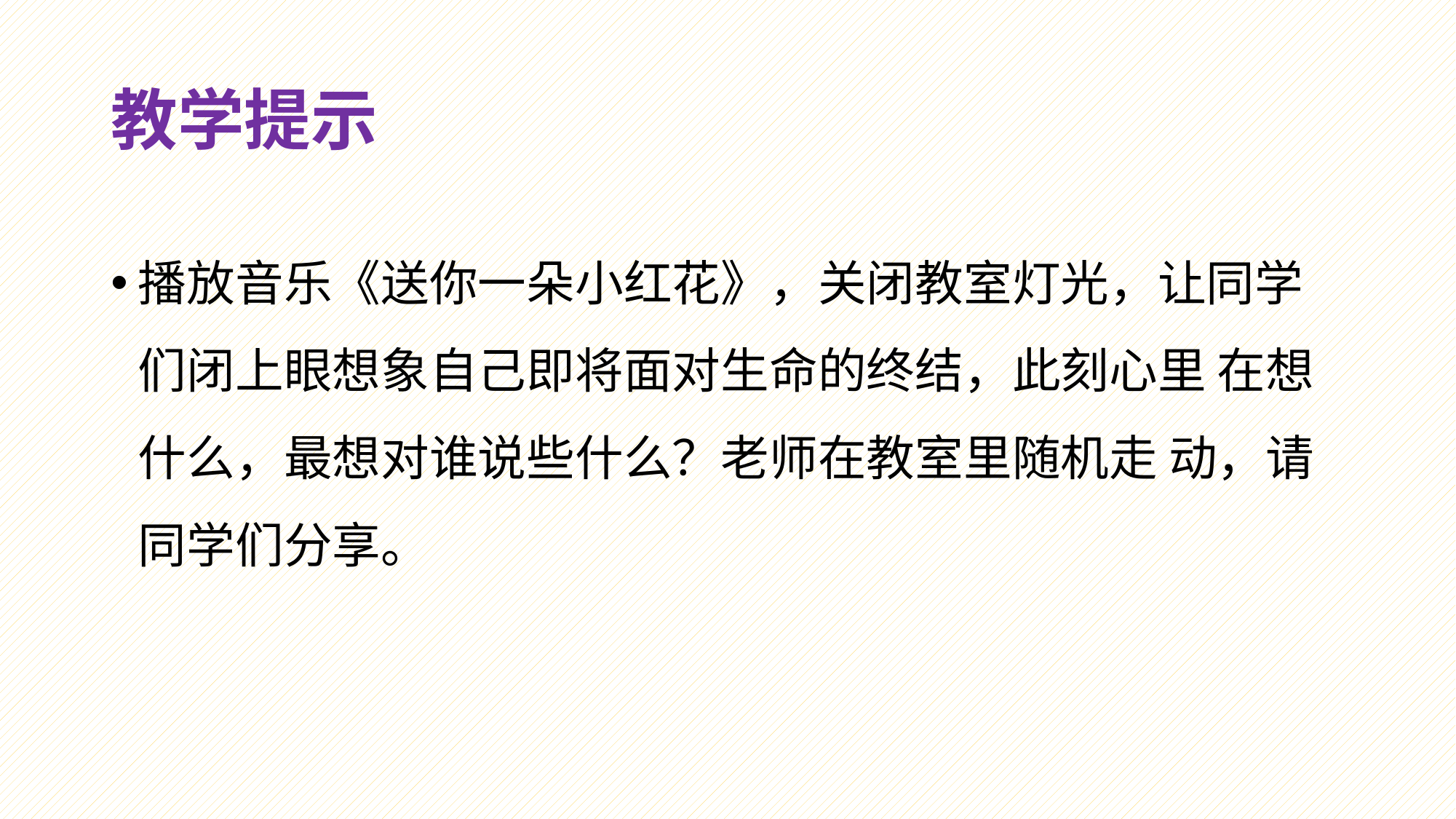

# 教学提示
播放音乐《送你一朵小红花》，关闭教室灯光，让同学们闭上眼想象自己即将面对生命的终结，此刻心里 在想什么，最想对谁说些什么？老师在教室里随机走 动，请同学们分享。